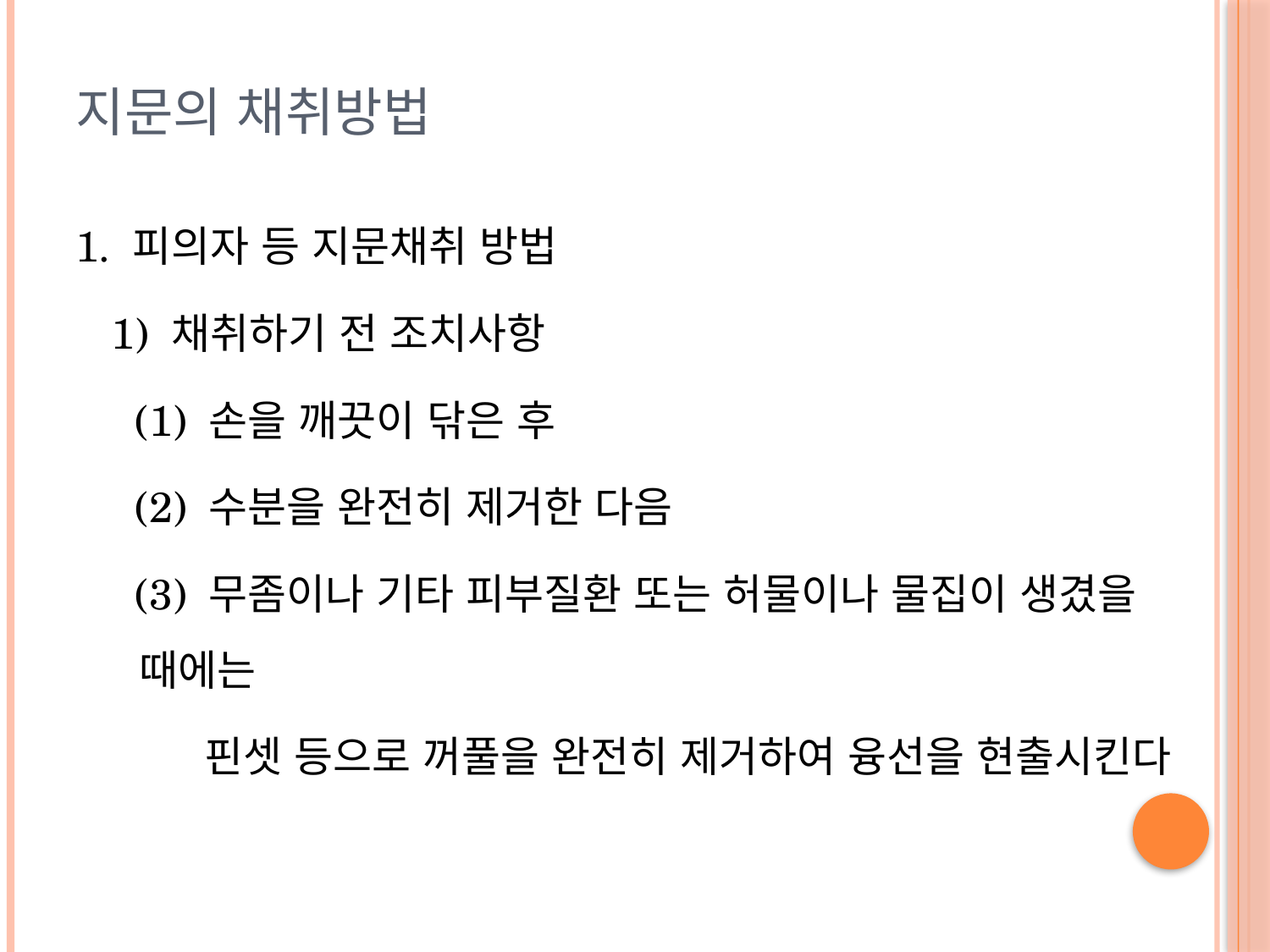

# 지문의 채취방법
1. 피의자 등 지문채취 방법
   1) 채취하기 전 조치사항
     (1) 손을 깨끗이 닦은 후
     (2) 수분을 완전히 제거한 다음
     (3) 무좀이나 기타 피부질환 또는 허물이나 물집이 생겼을 때에는
          핀셋 등으로 꺼풀을 완전히 제거하여 융선을 현출시킨다